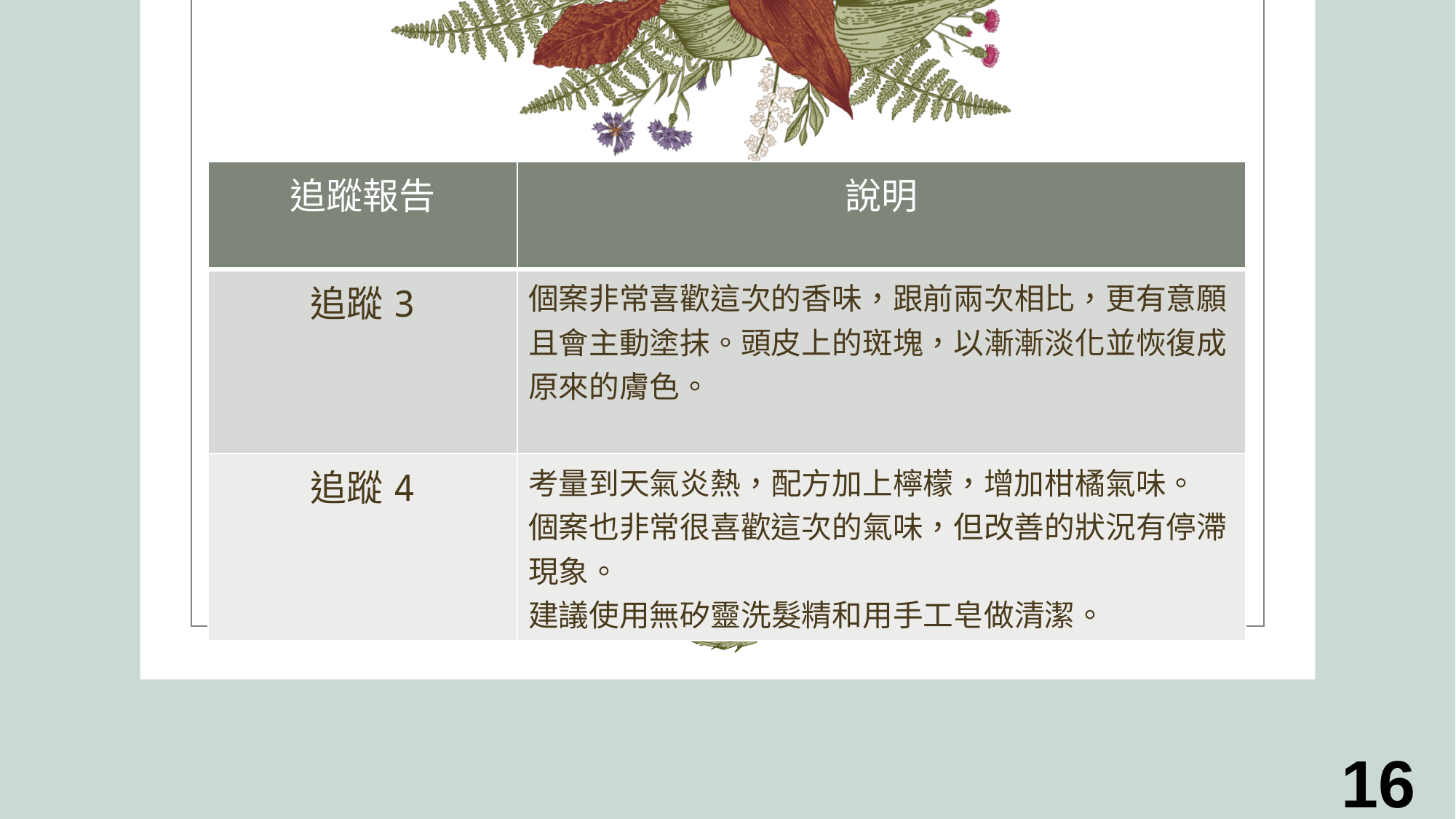

| 追蹤報告 | 說明 |
| --- | --- |
| 追蹤3 | 個案非常喜歡這次的香味，跟前兩次相比，更有意願且會主動塗抹。頭皮上的斑塊，以漸漸淡化並恢復成原來的膚色。 |
| 追蹤4 | 考量到天氣炎熱，配方加上檸檬，增加柑橘氣味。 個案也非常很喜歡這次的氣味，但改善的狀況有停滯現象。 建議使用無矽靈洗髮精和用手工皂做清潔。 |
16